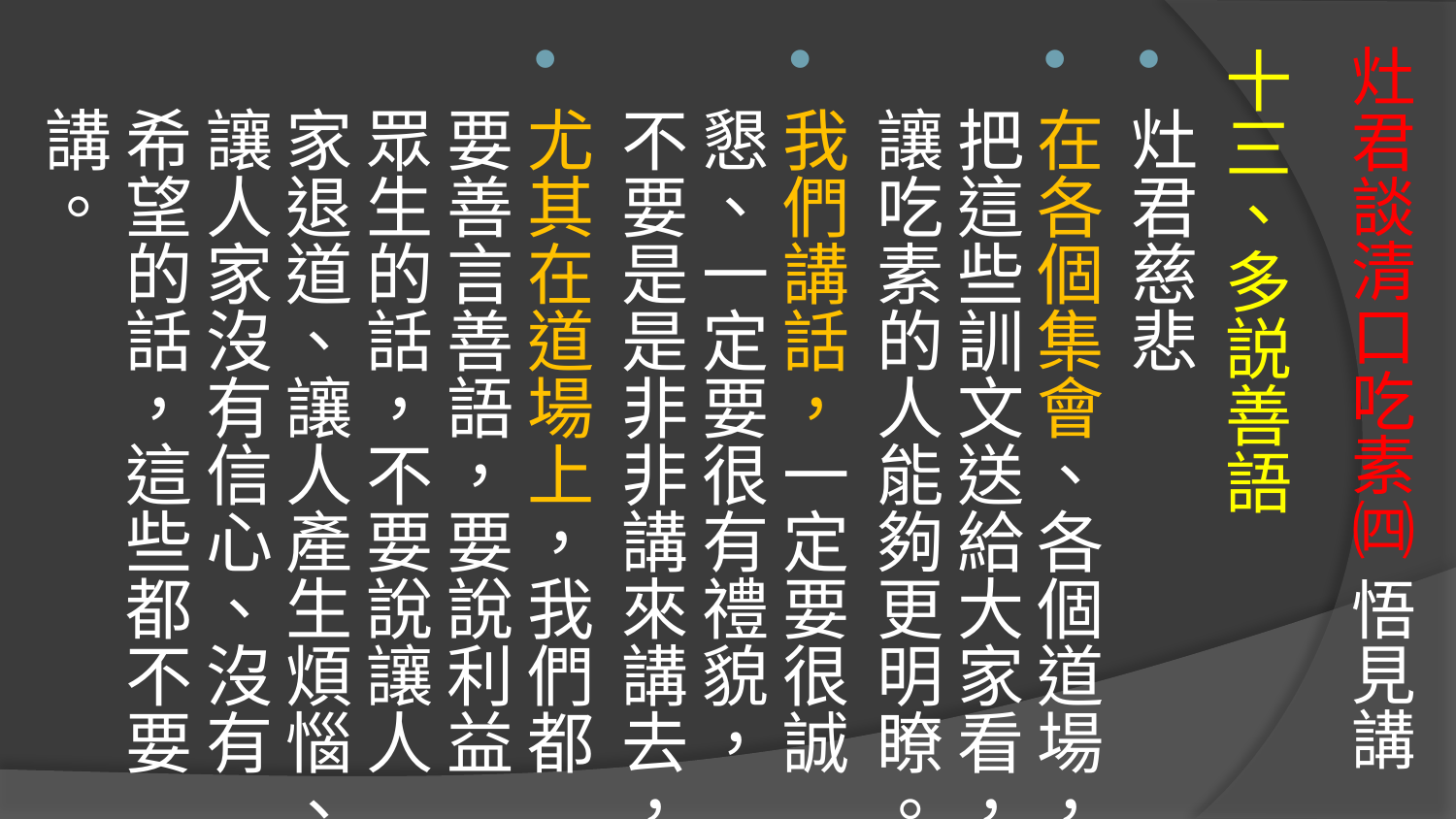

# 灶君談清口吃素㈣ 悟見講
十三、多説善語
灶君慈悲
在各個集會、各個道場，把這些訓文送給大家看，讓吃素的人能夠更明瞭。
我們講話，一定要很誠懇、一定要很有禮貌，不要是是非非講來講去，
尤其在道場上，我們都要善言善語，要說利益眾生的話，不要說讓人家退道、讓人產生煩惱、讓人家沒有信心、沒有希望的話，這些都不要講。